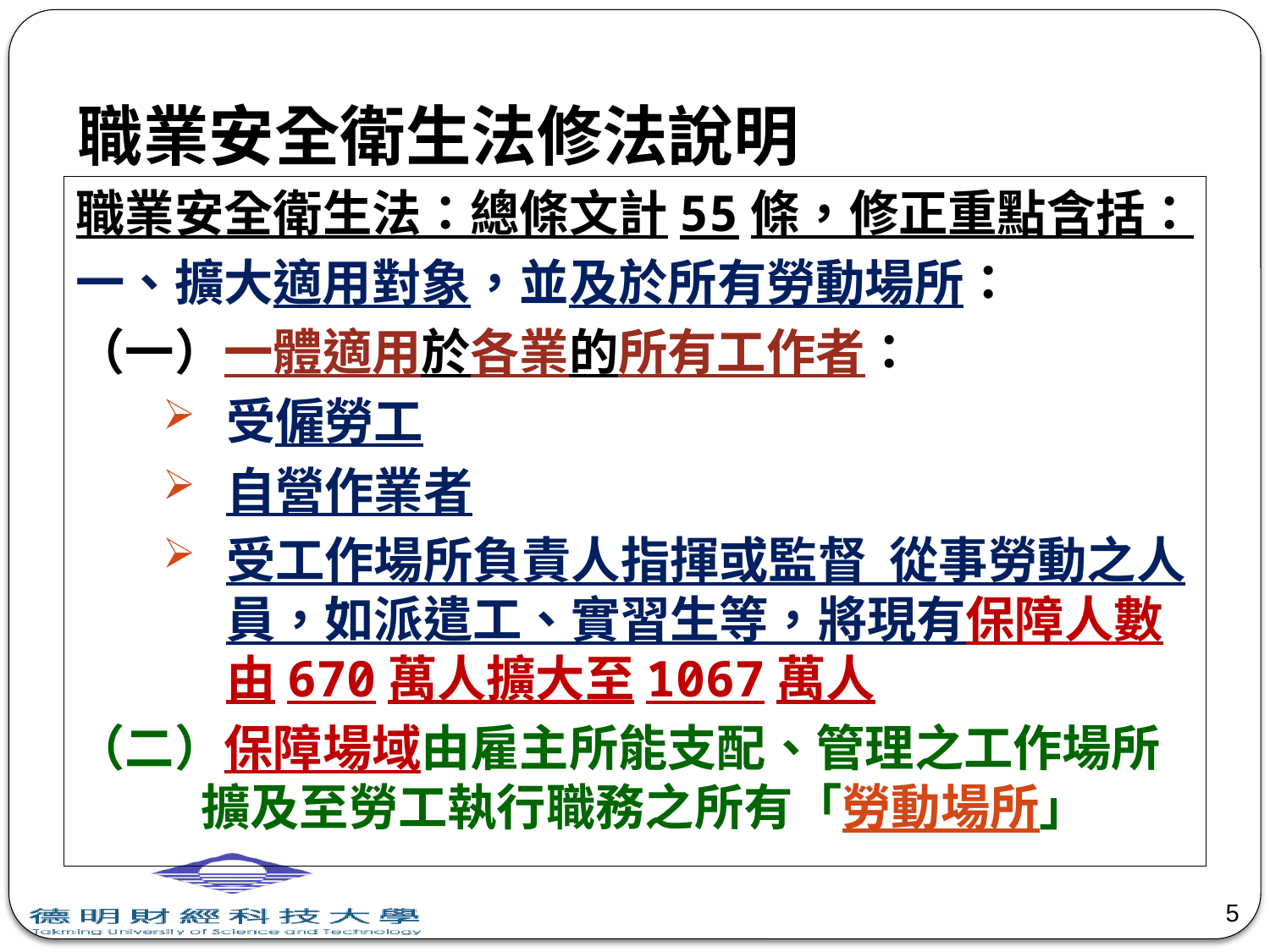

# 職業安全衛生法修法說明
職業安全衛生法：總條文計55條，修正重點含括：
一、擴大適用對象，並及於所有勞動場所：
（一）一體適用於各業的所有工作者：
受僱勞工
自營作業者
受工作場所負責人指揮或監督  從事勞動之人員，如派遣工、實習生等，將現有保障人數由670萬人擴大至1067萬人
（二）保障場域由雇主所能支配、管理之工作場所擴及至勞工執行職務之所有「勞動場所」
5